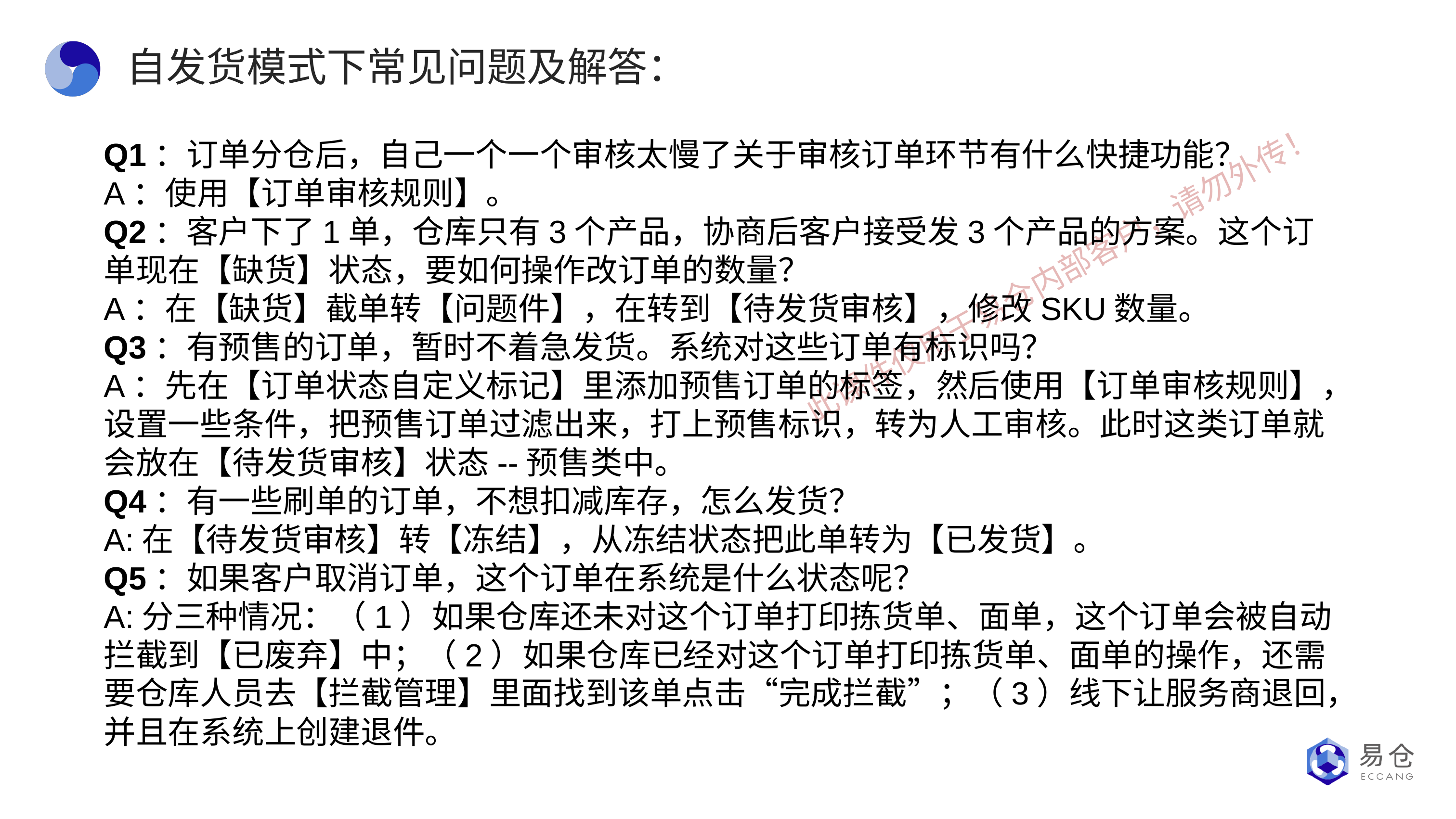

自发货模式下常见问题及解答：
Q1：订单分仓后，自己一个一个审核太慢了关于审核订单环节有什么快捷功能？
A：使用【订单审核规则】。
Q2：客户下了1单，仓库只有3个产品，协商后客户接受发3个产品的方案。这个订单现在【缺货】状态，要如何操作改订单的数量？
A：在【缺货】截单转【问题件】，在转到【待发货审核】，修改SKU数量。
Q3：有预售的订单，暂时不着急发货。系统对这些订单有标识吗？
A：先在【订单状态自定义标记】里添加预售订单的标签，然后使用【订单审核规则】，设置一些条件，把预售订单过滤出来，打上预售标识，转为人工审核。此时这类订单就会放在【待发货审核】状态--预售类中。
Q4：有一些刷单的订单，不想扣减库存，怎么发货？
A:在【待发货审核】转【冻结】，从冻结状态把此单转为【已发货】。
Q5：如果客户取消订单，这个订单在系统是什么状态呢？
A:分三种情况：（1）如果仓库还未对这个订单打印拣货单、面单，这个订单会被自动拦截到【已废弃】中；（2）如果仓库已经对这个订单打印拣货单、面单的操作，还需要仓库人员去【拦截管理】里面找到该单点击“完成拦截”；（3）线下让服务商退回，并且在系统上创建退件。